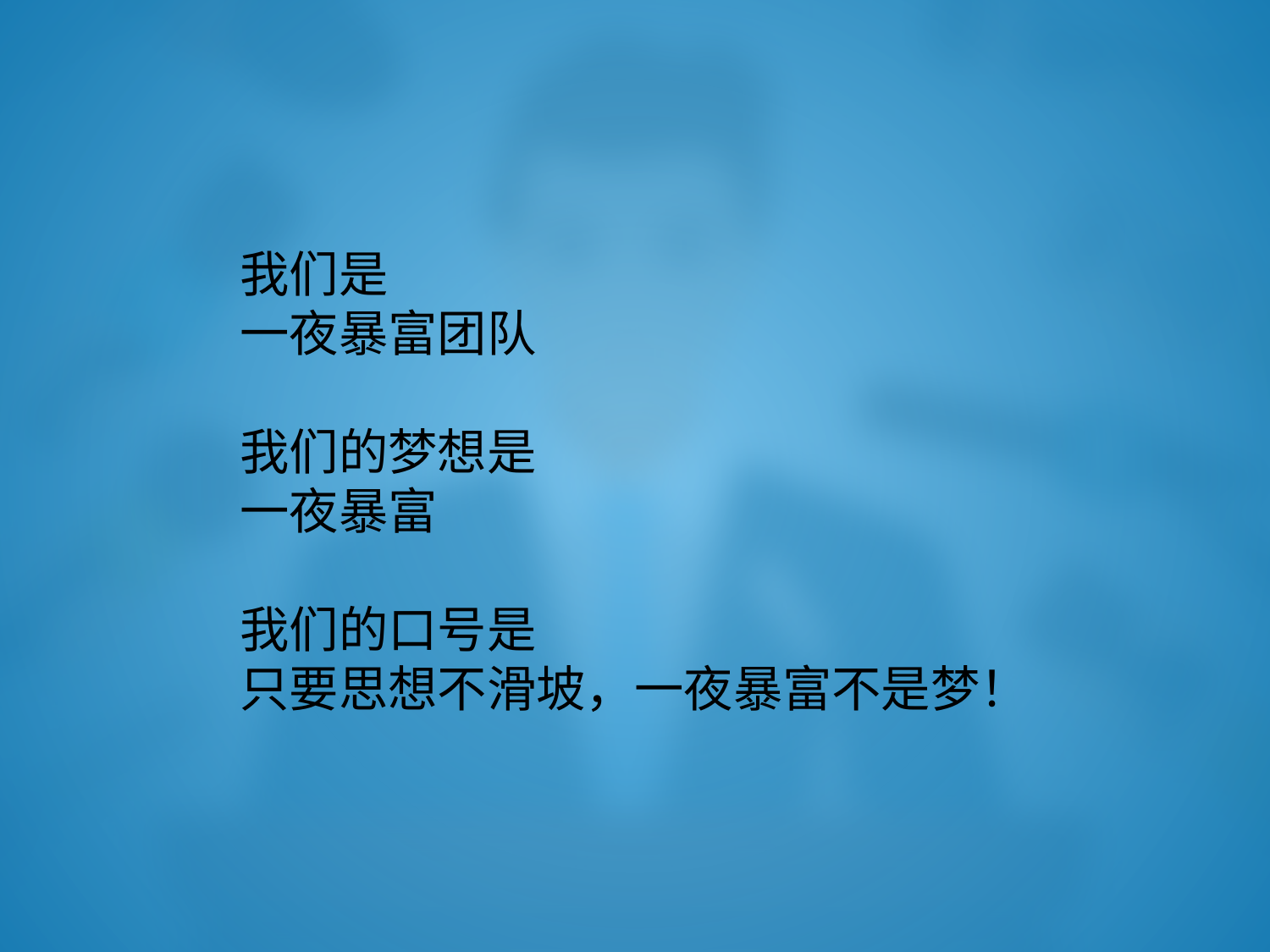

我们是
一夜暴富团队

我们的梦想是
一夜暴富

我们的口号是
只要思想不滑坡，一夜暴富不是梦！